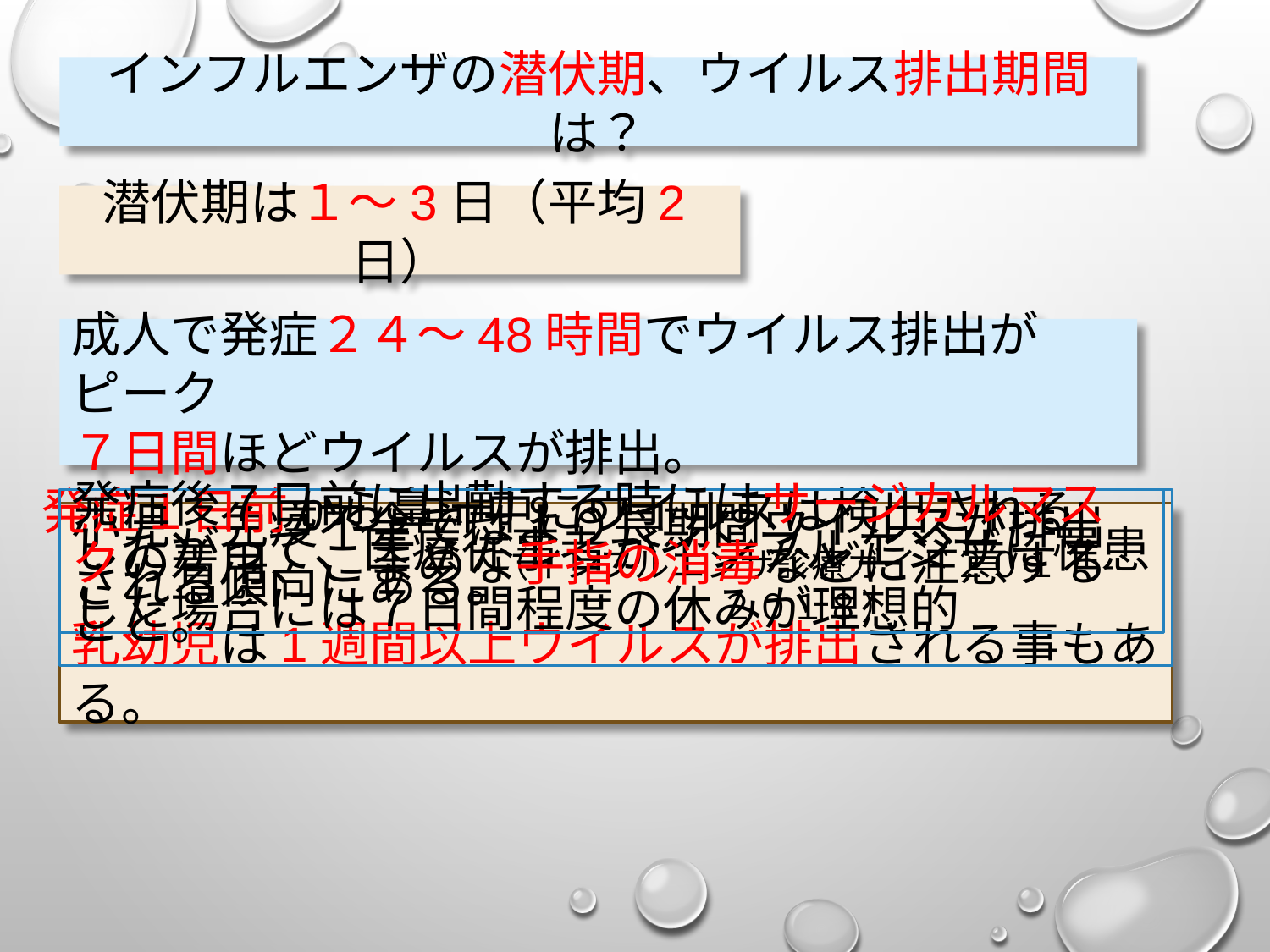

インフルエンザの潜伏期、ウイルス排出期間は？
潜伏期は１～3日（平均2日）

成人で発症２４～48時間でウイルス排出がピーク
７日間ほどウイルスが排出。

発症１日前から鼻汁中にウイルスは検出される
（インフルエンザ診療ガイド２０１７-２０１８）
したがって、医療従事者がインフルエンザに罹患した場合には７日間程度の休みが理想的
発症後７日前に出勤する時にはサージカルマスクの着用、こまめな手指の消毒などに注意すること。
小児、免疫不全ではより長期間ウイルスが排出
される傾向にある。
乳幼児は1週間以上ウイルスが排出される事もある。